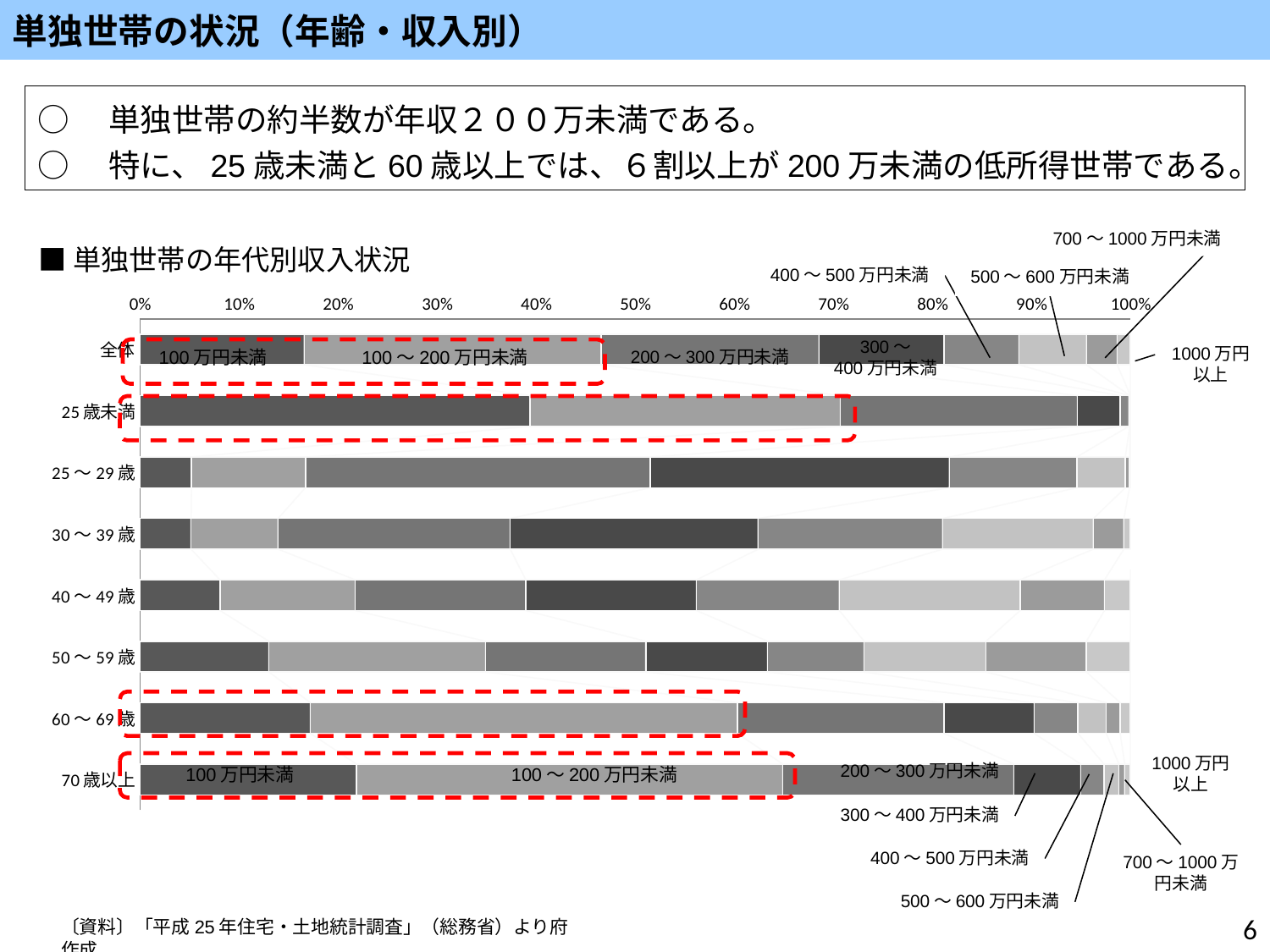

単独世帯の状況（年齢・収入別）
○　単独世帯の約半数が年収２００万未満である。
○　特に、25歳未満と60歳以上では、６割以上が200万未満の低所得世帯である。
700～1000万円未満
■単独世帯の年代別収入状況
400～500万円未満
500～600万円未満

### Chart

| Category | 100万円未満 | 100～200万円未満 | 200～300万円未満 | 300～400万円未満 | 400～500万円未満 | 500～700万円未満 | 700～1000万円未満 | 1000万円以上 |
|---|---|---|---|---|---|---|---|---|
| 全体 | 208798.64054550996 | 377169.50881296035 | 276842.70023422 | 158926.60682818992 | 95254.18750542999 | 85585.18190578997 | 39105.67245336999 | 16725.153815249996 |
| 25歳未満 | 35075.60786914995 | 27952.276022530023 | 21331.845774319994 | 3815.256328679999 | 800.20230415 | 80.7256565 | 58.94533778 | 0.0 |
| 25～29歳 | 4510.458557910001 | 9987.283368159997 | 30202.160083579984 | 26225.364294709983 | 11161.47128767 | 4250.731656299997 | 367.60624039 | 79.73522265999999 |
| 30～39歳 | 7215.228514840001 | 12295.970344180001 | 32783.72091093004 | 35011.183761599954 | 26080.164088590005 | 21286.950741290006 | 4301.800203309999 | 918.5983129900001 |
| 40～49歳 | 12306.638686890008 | 20776.033315820005 | 26233.38857136002 | 26239.772698410005 | 21970.85657884 | 27776.44816947 | 12965.321337500001 | 3982.4501117700006 |
| 50～59歳 | 20130.039351939995 | 33835.75525947 | 25007.640770660008 | 19012.76811793 | 15072.08683534999 | 19036.19882374999 | 15674.92002804999 | 6863.446242639997 |
| 60～69歳 | 42526.24912280997 | 106493.06807122033 | 51615.603222720005 | 22501.26528340998 | 10890.426054399992 | 7067.75086638 | 3460.305276080001 | 2547.10072467 |
| 70歳以上 | 81212.58807028004 | 159767.60630266 | 86635.95599535004 | 25031.730491180002 | 8706.311408370006 | 5594.604938299999 | 2139.4732243900007 | 2153.32113149 |
300～
400万円未満
1000万円
以上

100万円未満
100～200万円未満
200～300万円未満

1000万円
以上

200～300万円未満
100万円未満
100～200万円未満
300～400万円未満
400～500万円未満
700～1000万円未満
500～600万円未満
6
〔資料〕「平成25年住宅・土地統計調査」（総務省）より府作成